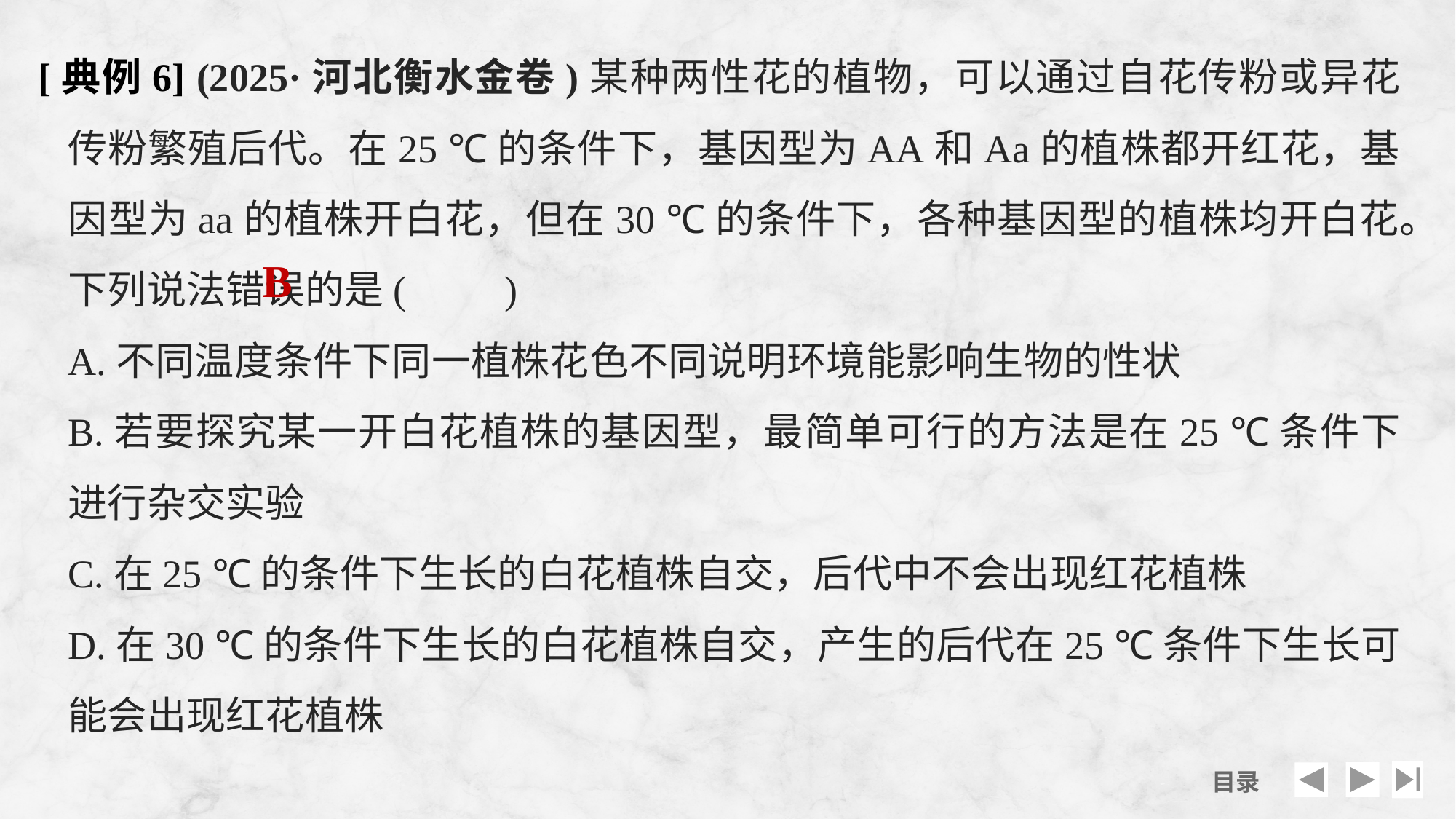

[典例6] (2025·河北衡水金卷)某种两性花的植物，可以通过自花传粉或异花传粉繁殖后代。在25 ℃的条件下，基因型为AA和Aa的植株都开红花，基因型为aa的植株开白花，但在30 ℃的条件下，各种基因型的植株均开白花。下列说法错误的是(　　)
	A.不同温度条件下同一植株花色不同说明环境能影响生物的性状
	B.若要探究某一开白花植株的基因型，最简单可行的方法是在25 ℃条件下进行杂交实验
	C.在25 ℃的条件下生长的白花植株自交，后代中不会出现红花植株
	D.在30 ℃的条件下生长的白花植株自交，产生的后代在25 ℃条件下生长可能会出现红花植株
B